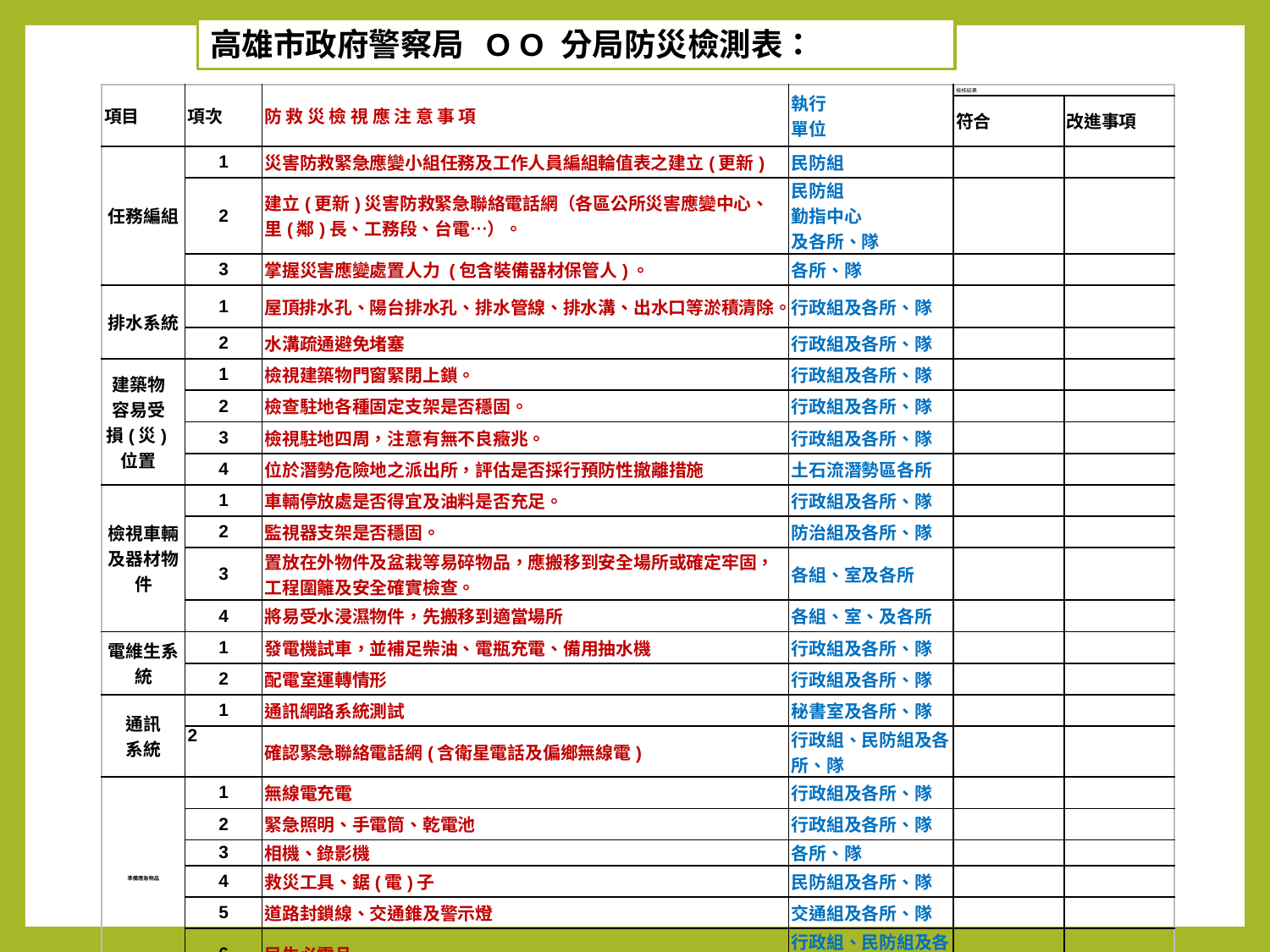

高雄市政府警察局  O O 分局防災檢測表：
| 項目 | 項次 | 防 救 災 檢 視 應 注 意 事 項 | 執行 單位 | 檢核結果 |  |
| --- | --- | --- | --- | --- | --- |
|  |  |  |  | 符合 | 改進事項 |
| 任務編組 | 1 | 災害防救緊急應變小組任務及工作人員編組輪值表之建立(更新) | 民防組 |  |  |
|  | 2 | 建立(更新)災害防救緊急聯絡電話網（各區公所災害應變中心、里(鄰)長、工務段、台電…）。 | 民防組 勤指中心 及各所、隊 |  |  |
|  | 3 | 掌握災害應變處置人力 (包含裝備器材保管人)。 | 各所、隊 |  |  |
| 排水系統 | 1 | 屋頂排水孔、陽台排水孔、排水管線、排水溝、出水口等淤積清除。 | 行政組及各所、隊 |  |  |
|  | 2 | 水溝疏通避免堵塞 | 行政組及各所、隊 |  |  |
| 建築物容易受損(災)位置 | 1 | 檢視建築物門窗緊閉上鎖。 | 行政組及各所、隊 |  |  |
|  | 2 | 檢查駐地各種固定支架是否穩固。 | 行政組及各所、隊 |  |  |
|  | 3 | 檢視駐地四周，注意有無不良癥兆。 | 行政組及各所、隊 |  |  |
|  | 4 | 位於潛勢危險地之派出所，評估是否採行預防性撤離措施 | 土石流潛勢區各所 |  |  |
| 檢視車輛及器材物件 | 1 | 車輛停放處是否得宜及油料是否充足。 | 行政組及各所、隊 |  |  |
|  | 2 | 監視器支架是否穩固。 | 防治組及各所、隊 |  |  |
|  | 3 | 置放在外物件及盆栽等易碎物品，應搬移到安全場所或確定牢固，工程圍籬及安全確實檢查。 | 各組、室及各所 |  |  |
|  | 4 | 將易受水浸濕物件，先搬移到適當場所 | 各組、室、及各所 |  |  |
| 電維生系統 | 1 | 發電機試車，並補足柴油、電瓶充電、備用抽水機 | 行政組及各所、隊 |  |  |
|  | 2 | 配電室運轉情形 | 行政組及各所、隊 |  |  |
| 通訊 系統 | 1 | 通訊網路系統測試 | 秘書室及各所、隊 |  |  |
|  | 2 | 確認緊急聯絡電話網(含衛星電話及偏鄉無線電) | 行政組、民防組及各所、隊 |  |  |
| 準備應急物品 | 1 | 無線電充電 | 行政組及各所、隊 |  |  |
|  | 2 | 緊急照明、手電筒、乾電池 | 行政組及各所、隊 |  |  |
|  | 3 | 相機、錄影機 | 各所、隊 |  |  |
|  | 4 | 救災工具、鋸(電)子 | 民防組及各所、隊 |  |  |
|  | 5 | 道路封鎖線、交通錐及警示燈 | 交通組及各所、隊 |  |  |
|  | 6 | 民生必需品 | 行政組、民防組及各所、隊 |  |  |